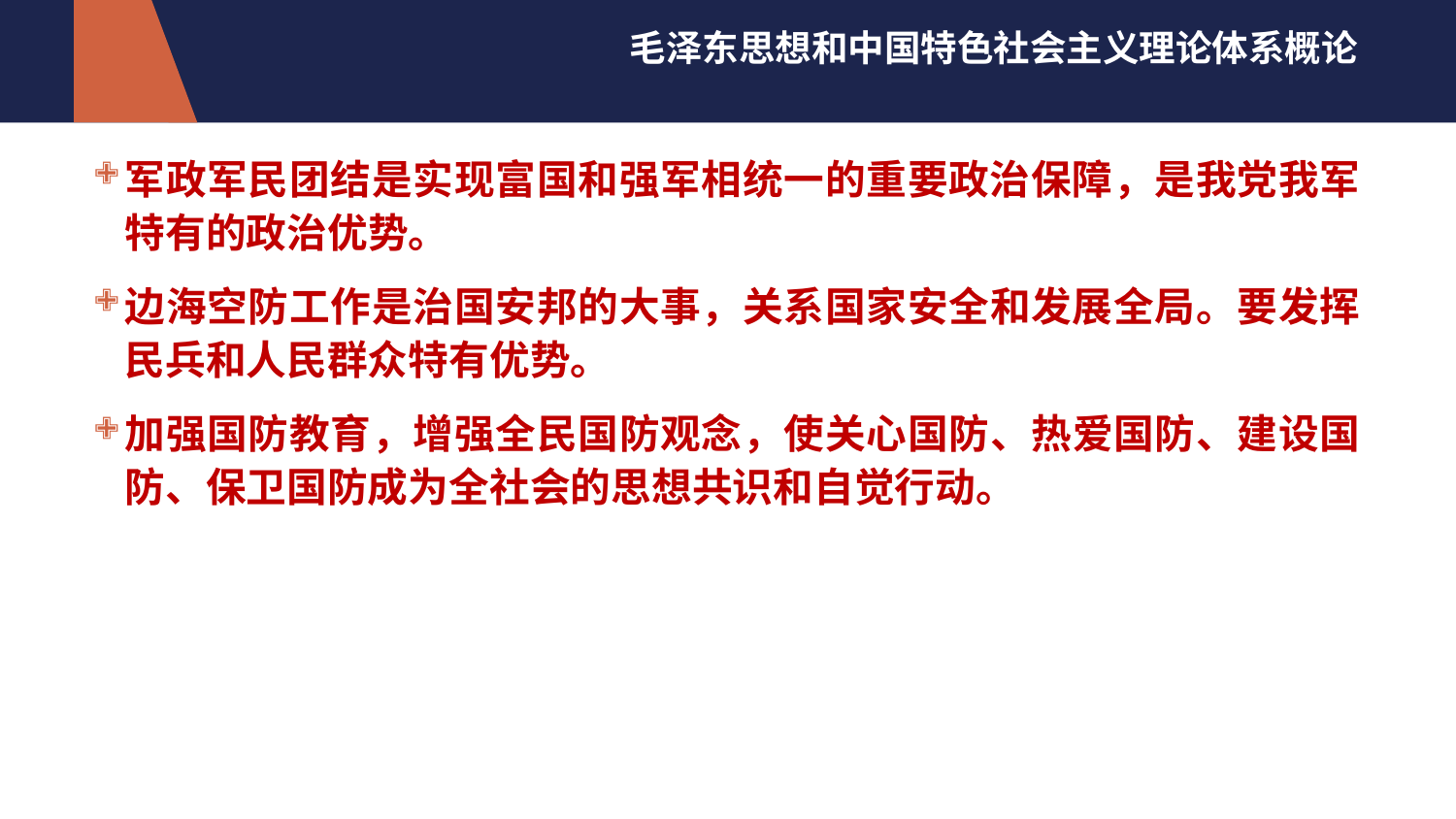

军政军民团结是实现富国和强军相统一的重要政治保障，是我党我军特有的政治优势。
边海空防工作是治国安邦的大事，关系国家安全和发展全局。要发挥民兵和人民群众特有优势。
加强国防教育，增强全民国防观念，使关心国防、热爱国防、建设国防、保卫国防成为全社会的思想共识和自觉行动。